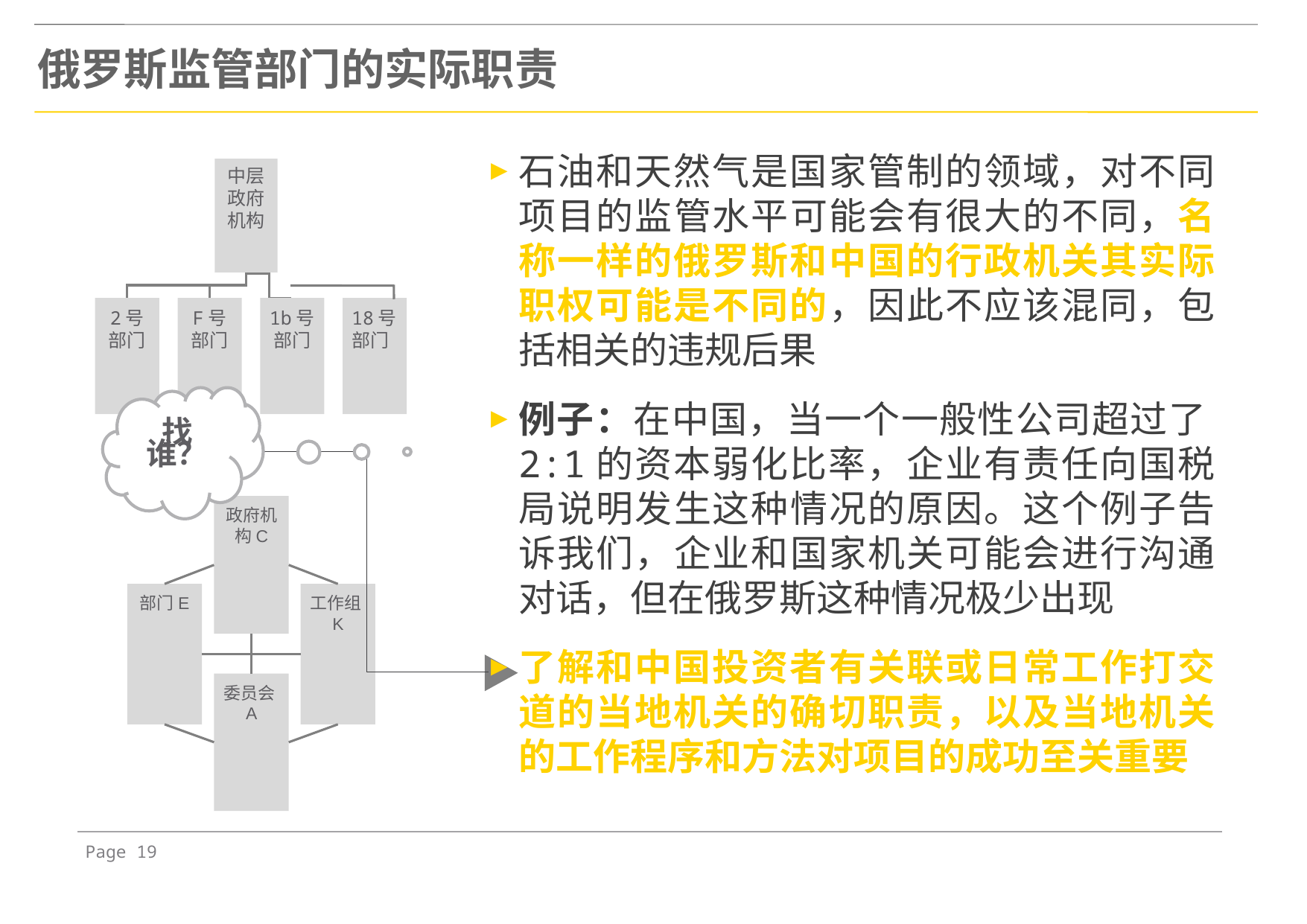

俄罗斯监管部门的实际职责
石油和天然气是国家管制的领域，对不同项目的监管水平可能会有很大的不同，名称一样的俄罗斯和中国的行政机关其实际职权可能是不同的，因此不应该混同，包括相关的违规后果
例子：在中国，当一个一般性公司超过了2:1的资本弱化比率，企业有责任向国税局说明发生这种情况的原因。这个例子告诉我们，企业和国家机关可能会进行沟通对话，但在俄罗斯这种情况极少出现
了解和中国投资者有关联或日常工作打交道的当地机关的确切职责，以及当地机关的工作程序和方法对项目的成功至关重要

中层
政府
机构
2号部门
F号部门
1b号部门
18号
部门
政府机构C
部门E
工作组K
委员会A
找谁？